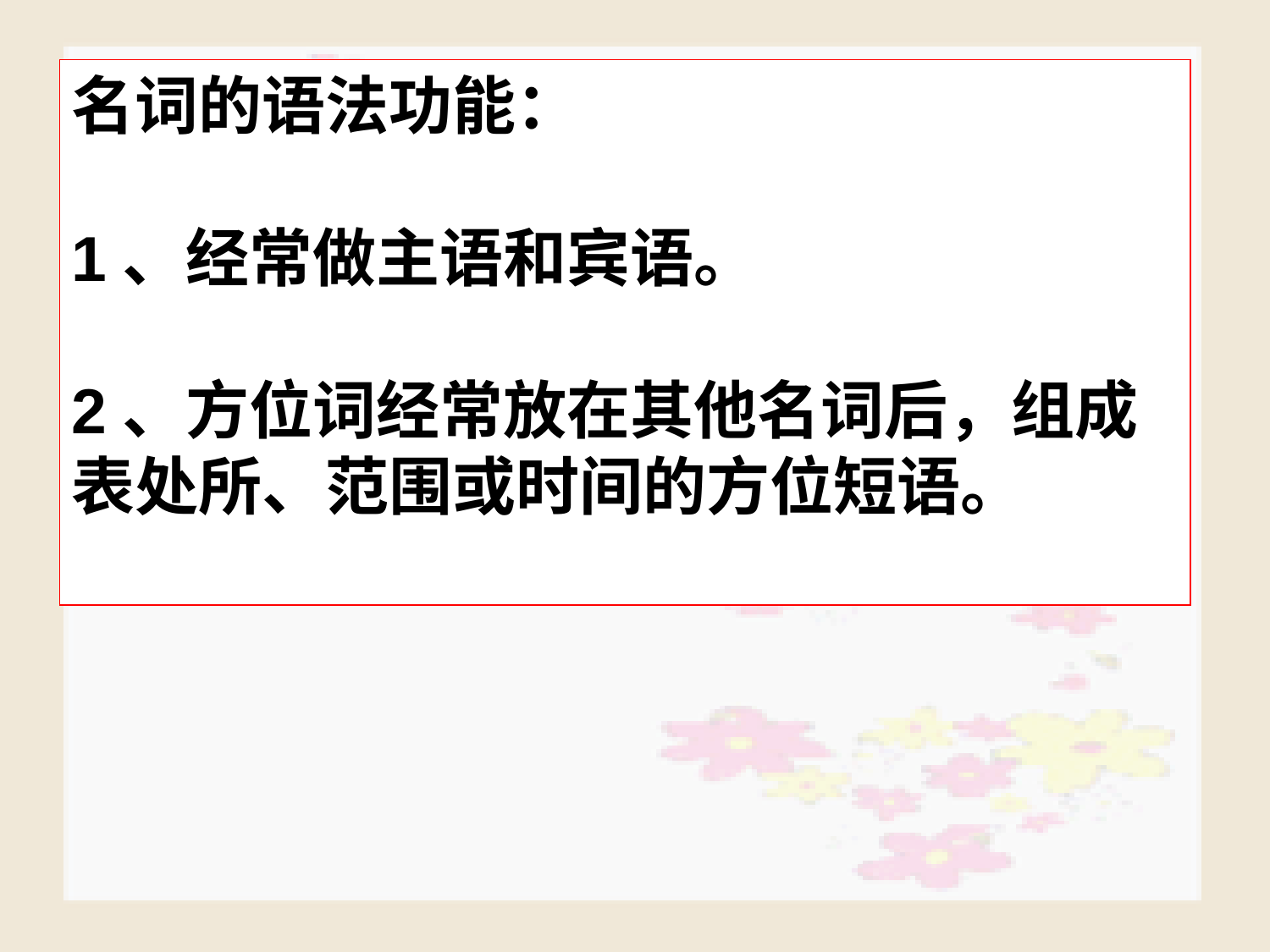

名词的语法功能：

1、经常做主语和宾语。

2、方位词经常放在其他名词后，组成表处所、范围或时间的方位短语。